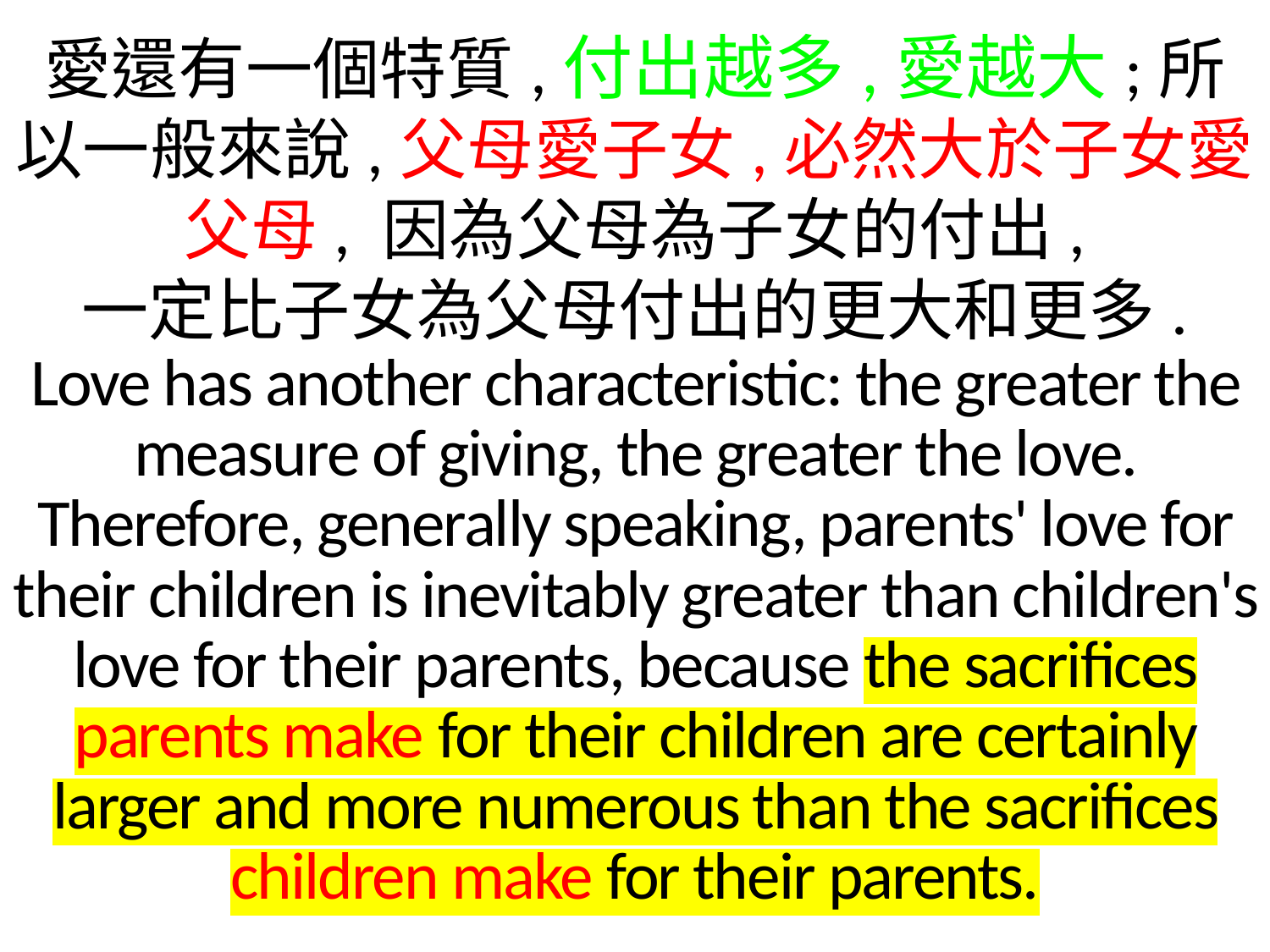

愛還有一個特質,付出越多,愛越大;所以一般來說,父母愛子女,必然大於子女愛父母, 因為父母為子女的付出,
一定比子女為父母付出的更大和更多.
Love has another characteristic: the greater the measure of giving, the greater the love. Therefore, generally speaking, parents' love for their children is inevitably greater than children's love for their parents, because the sacrifices parents make for their children are certainly larger and more numerous than the sacrifices children make for their parents.